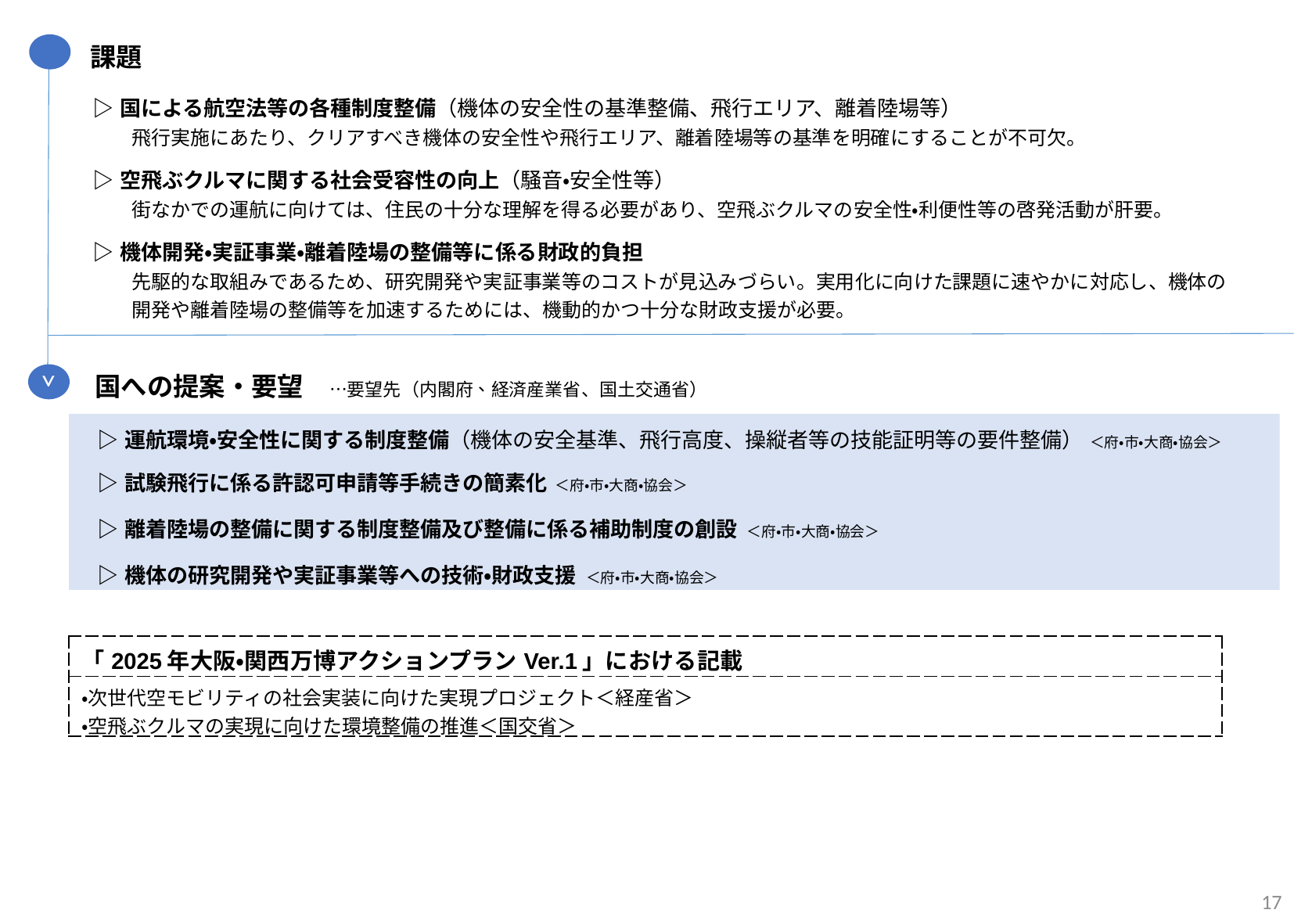

課題
| ▷国による航空法等の各種制度整備（機体の安全性の基準整備、飛行エリア、離着陸場等） 　　飛行実施にあたり、クリアすべき機体の安全性や飛行エリア、離着陸場等の基準を明確にすることが不可欠。 |
| --- |
| ▷空飛ぶクルマに関する社会受容性の向上（騒音・安全性等） 　　街なかでの運航に向けては、住民の十分な理解を得る必要があり、空飛ぶクルマの安全性・利便性等の啓発活動が肝要。 |
| ▷機体開発・実証事業・離着陸場の整備等に係る財政的負担 　　先駆的な取組みであるため、研究開発や実証事業等のコストが見込みづらい。実用化に向けた課題に速やかに対応し、機体の 　　開発や離着陸場の整備等を加速するためには、機動的かつ十分な財政支援が必要。 |
>

国への提案・要望　…要望先（内閣府、経済産業省、国土交通省）

| ▷運航環境・安全性に関する制度整備（機体の安全基準、飛行高度、操縦者等の技能証明等の要件整備） ＜府・市・大商・協会＞ |
| --- |
| ▷試験飛行に係る許認可申請等手続きの簡素化 ＜府・市・大商・協会＞ |
| ▷離着陸場の整備に関する制度整備及び整備に係る補助制度の創設 ＜府・市・大商・協会＞ |
| ▷機体の研究開発や実証事業等への技術・財政支援 ＜府・市・大商・協会＞ |
| 「2025年大阪・関西万博アクションプランVer.1」における記載 |
| --- |
| ・次世代空モビリティの社会実装に向けた実現プロジェクト＜経産省＞ ・空飛ぶクルマの実現に向けた環境整備の推進＜国交省＞ |

17